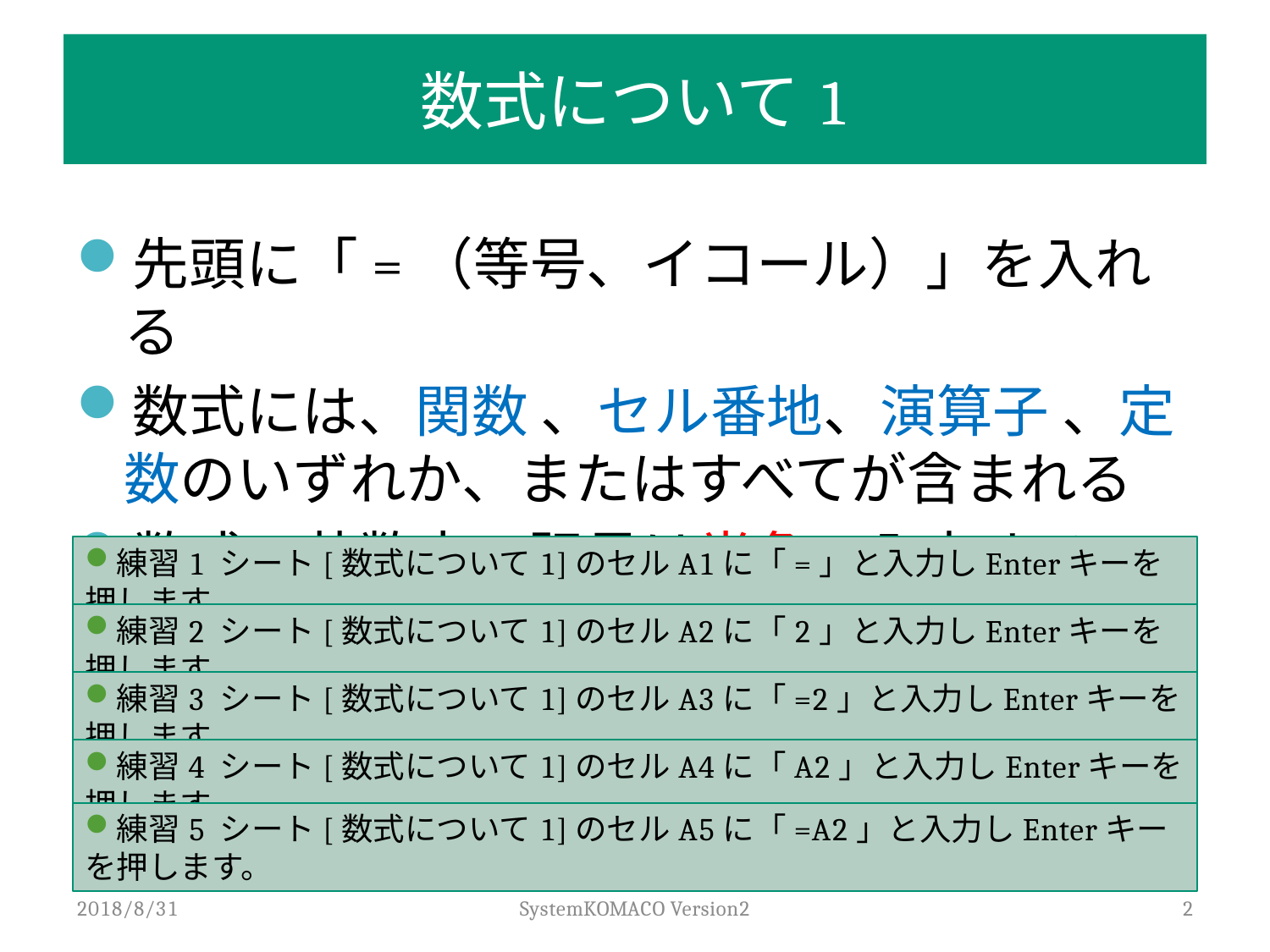

# 数式について1
先頭に「=（等号、イコール）」を入れる
数式には、関数 、セル番地、演算子 、定数のいずれか、またはすべてが含まれる
数式の英数字、記号は半角で入力する

練習1 シート[数式について1]のセルA1に「=」と入力しEnterキーを押します。
練習2 シート[数式について1]のセルA2に「2」と入力しEnterキーを押します。
練習3 シート[数式について1]のセルA3に「=2」と入力しEnterキーを押します。
練習4 シート[数式について1]のセルA4に「A2」と入力しEnterキーを押します。
練習5 シート[数式について1]のセルA5に「=A2」と入力しEnterキーを押します。
2018/8/31
SystemKOMACO Version2
2